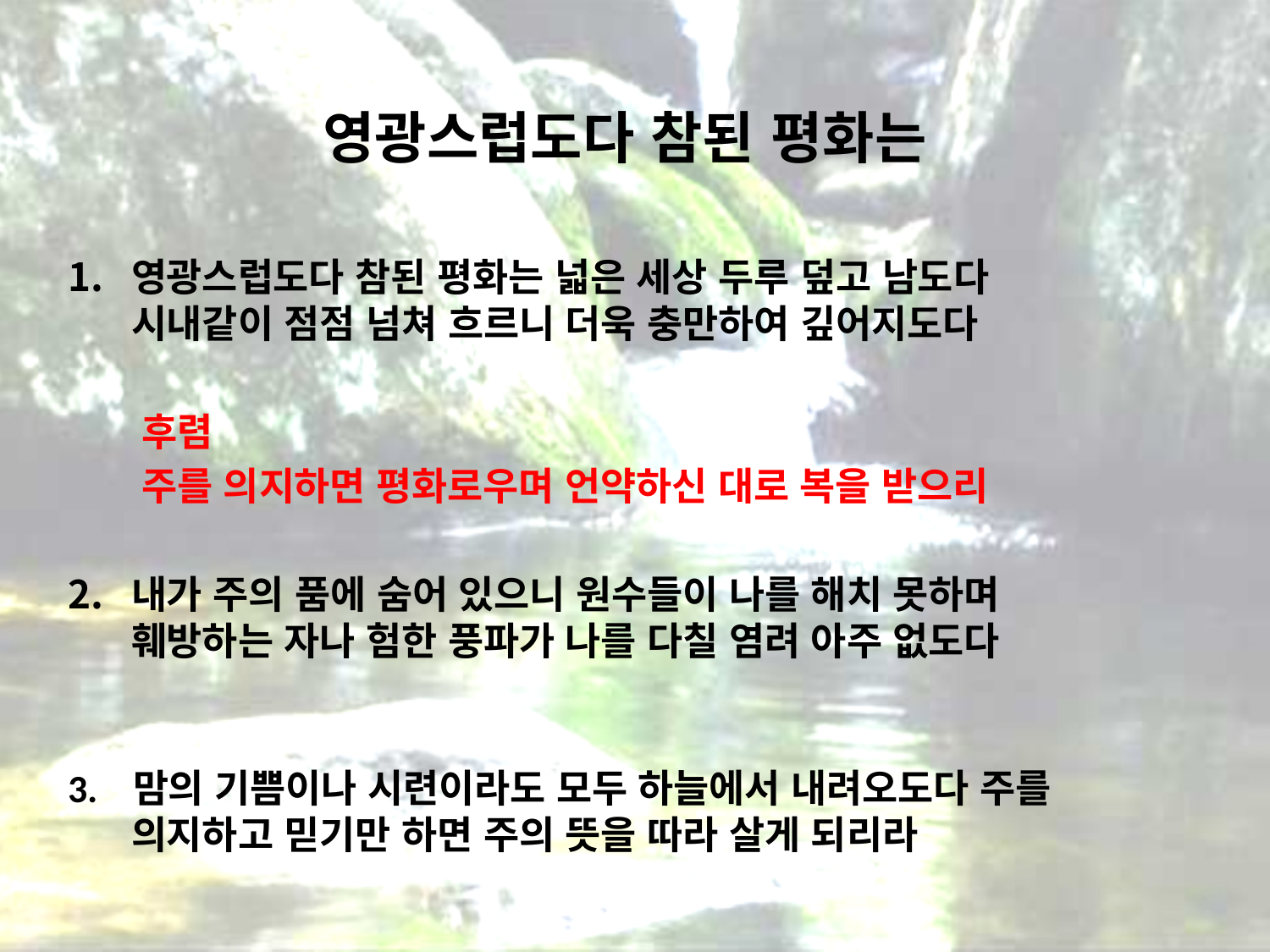

# 영광스럽도다 참된 평화는
영광스럽도다 참된 평화는 넓은 세상 두루 덮고 남도다
시내같이 점점 넘쳐 흐르니 더욱 충만하여 깊어지도다

      후렴
      주를 의지하면 평화로우며 언약하신 대로 복을 받으리

내가 주의 품에 숨어 있으니 원수들이 나를 해치 못하며
훼방하는 자나 험한 풍파가 나를 다칠 염려 아주 없도다
3.   맘의 기쁨이나 시련이라도 모두 하늘에서 내려오도다 주를 의지하고 믿기만 하면 주의 뜻을 따라 살게 되리라